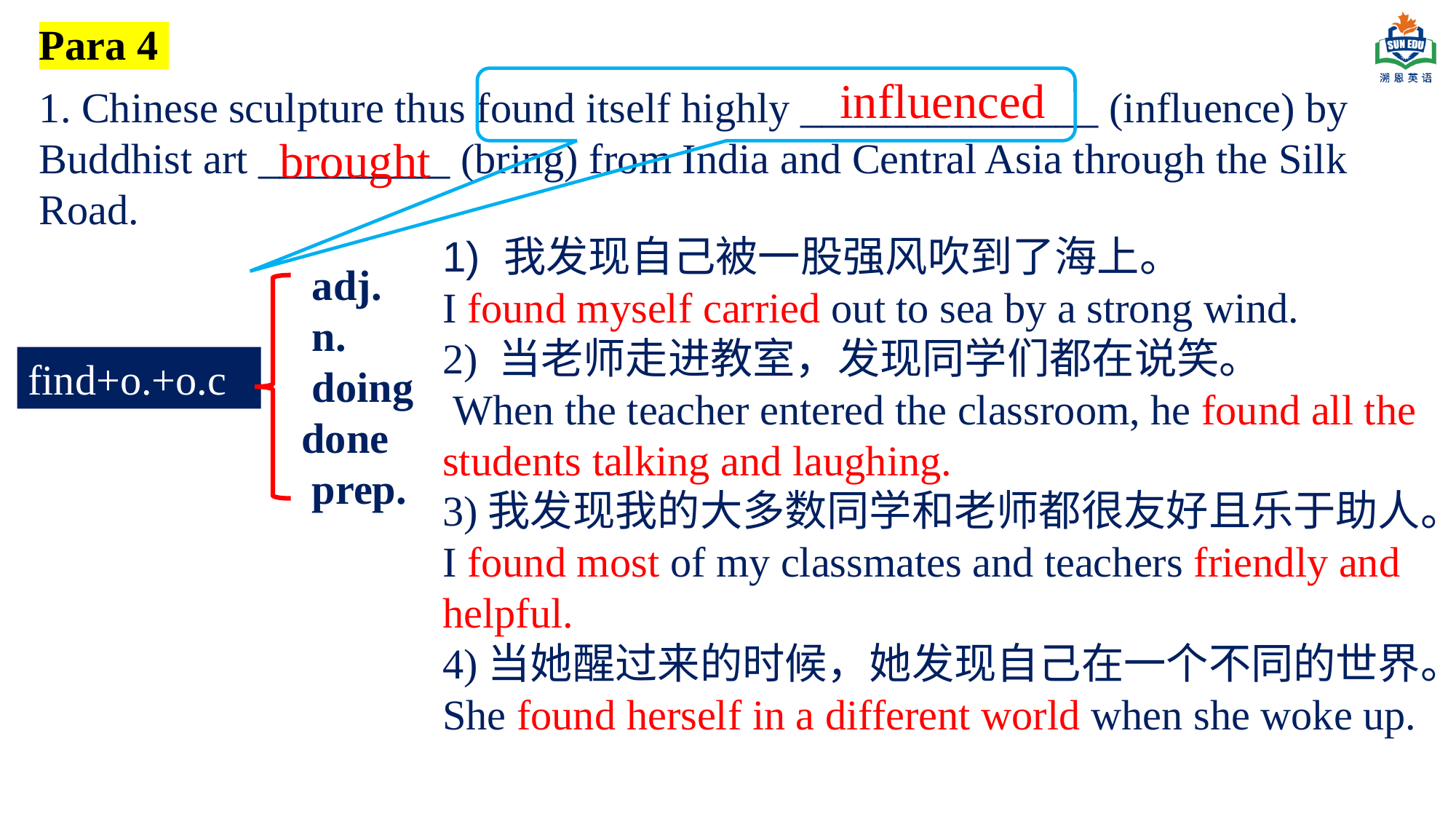

Para 4
influenced

1. Chinese sculpture thus found itself highly ______________ (influence) by Buddhist art _________ (bring) from India and Central Asia through the Silk Road.
brought
我发现自己被一股强风吹到了海上。
I found myself carried out to sea by a strong wind.
2) 当老师走进教室，发现同学们都在说笑。
 When the teacher entered the classroom, he found all the students talking and laughing.
3)我发现我的大多数同学和老师都很友好且乐于助人。
I found most of my classmates and teachers friendly and helpful.
4)当她醒过来的时候，她发现自己在一个不同的世界。
She found herself in a different world when she woke up.
 adj.
 n.
 doing
done
 prep.

find+o.+o.c